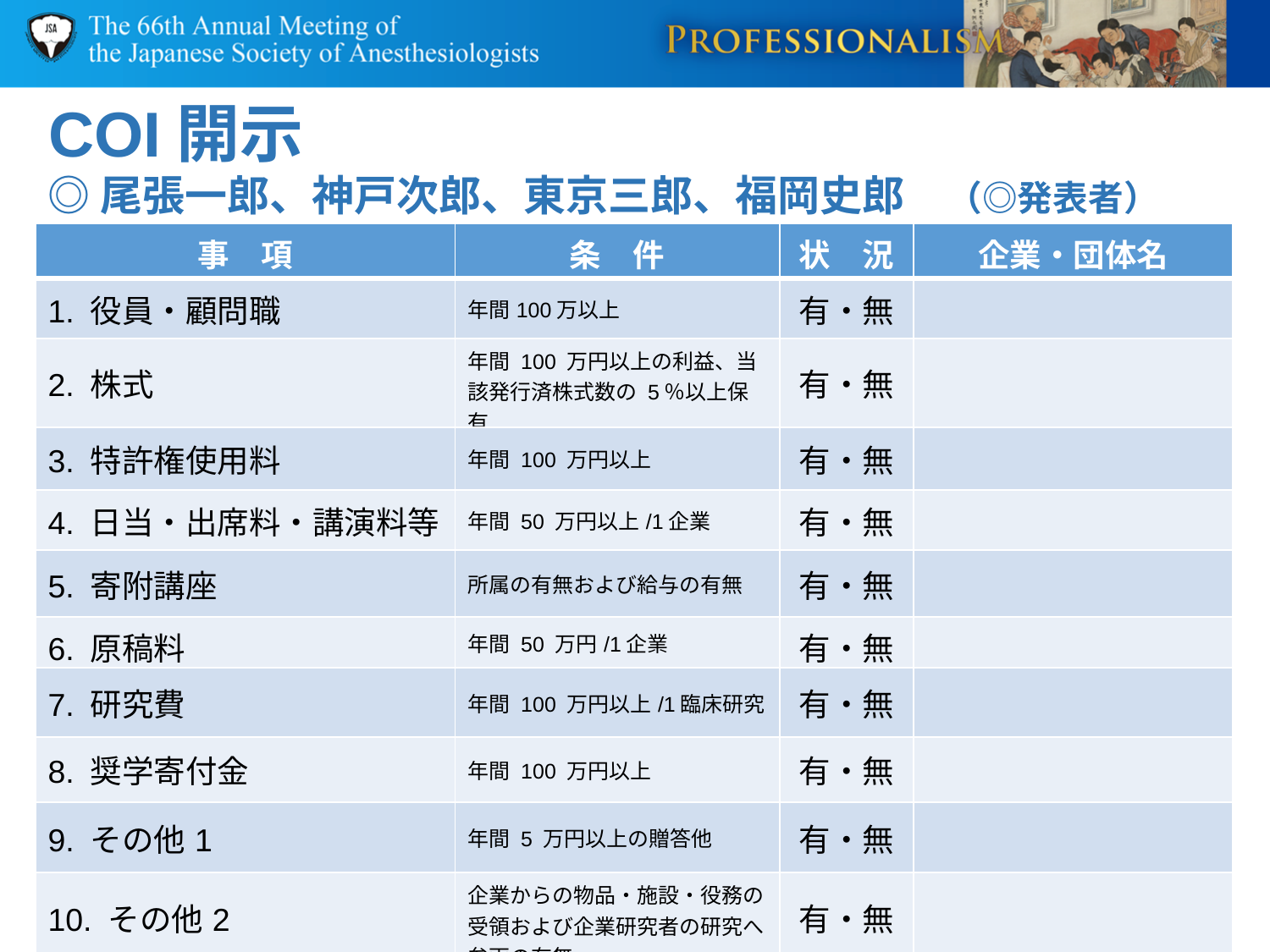

COI開示
◎尾張一郎、神戸次郎、東京三郎、福岡史郎　（◎発表者）
| 事　項 | 条　件 | 状　況 | 企業・団体名 |
| --- | --- | --- | --- |
| 1. 役員・顧問職 | 年間100万以上 | 有・無 |  |
| 2. 株式 | 年間 100 万円以上の利益、当該発行済株式数の 5％以上保有 | 有・無 |  |
| 3. 特許権使用料 | 年間 100 万円以上 | 有・無 |  |
| 4. 日当・出席料・講演料等 | 年間 50 万円以上/1企業 | 有・無 |  |
| 5. 寄附講座 | 所属の有無および給与の有無 | 有・無 |  |
| 6. 原稿料 | 年間 50 万円/1企業 | 有・無 |  |
| 7. 研究費 | 年間 100 万円以上/1臨床研究 | 有・無 |  |
| 8. 奨学寄付金 | 年間 100 万円以上 | 有・無 |  |
| 9. その他1 | 年間 5 万円以上の贈答他 | 有・無 |  |
| 10. その他2 | 企業からの物品・施設・役務の受領および企業研究者の研究へ参画の有無 | 有・無 |  |